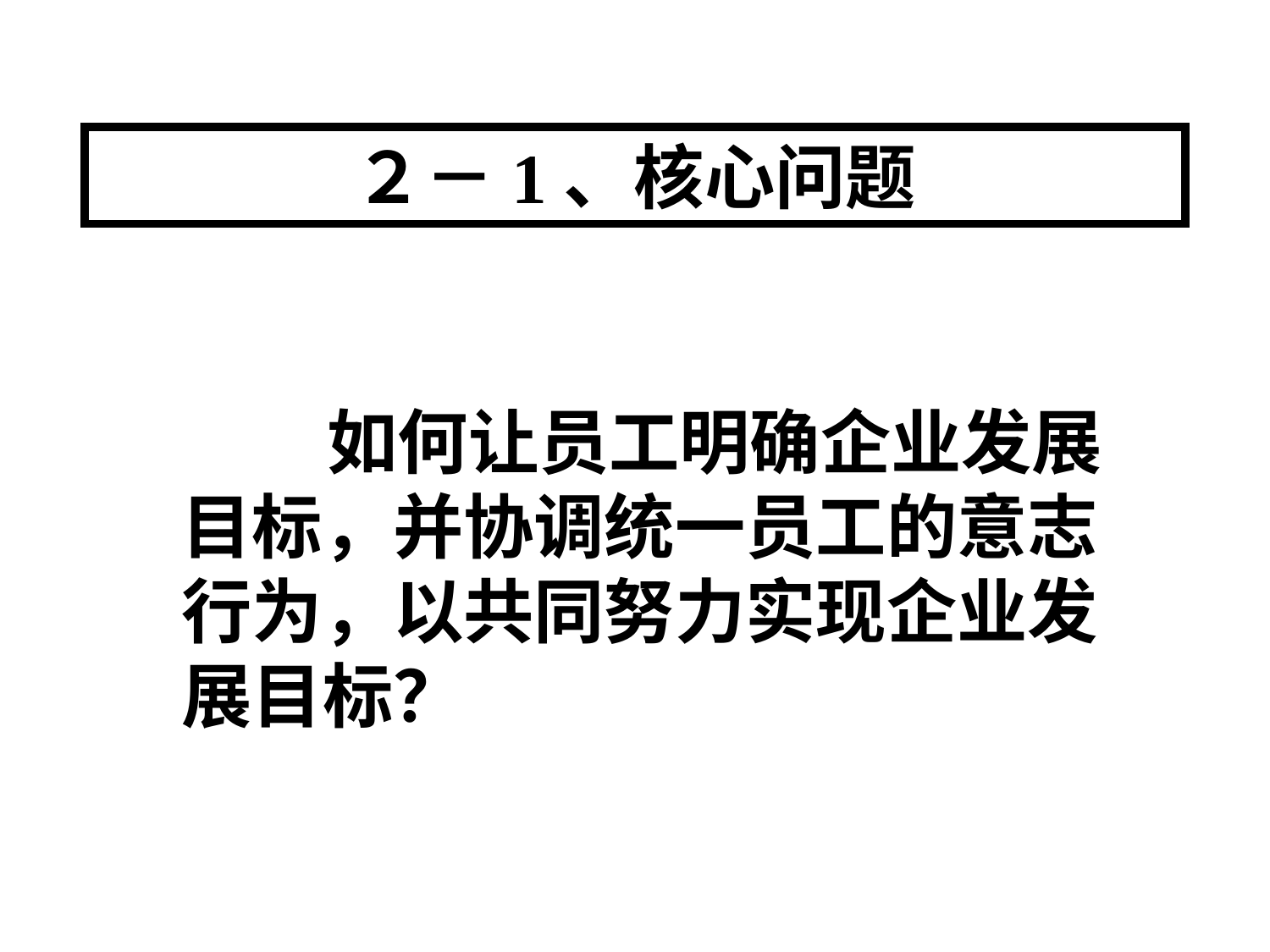

２－1、核心问题
        如何让员工明确企业发展目标，并协调统一员工的意志行为，以共同努力实现企业发展目标？